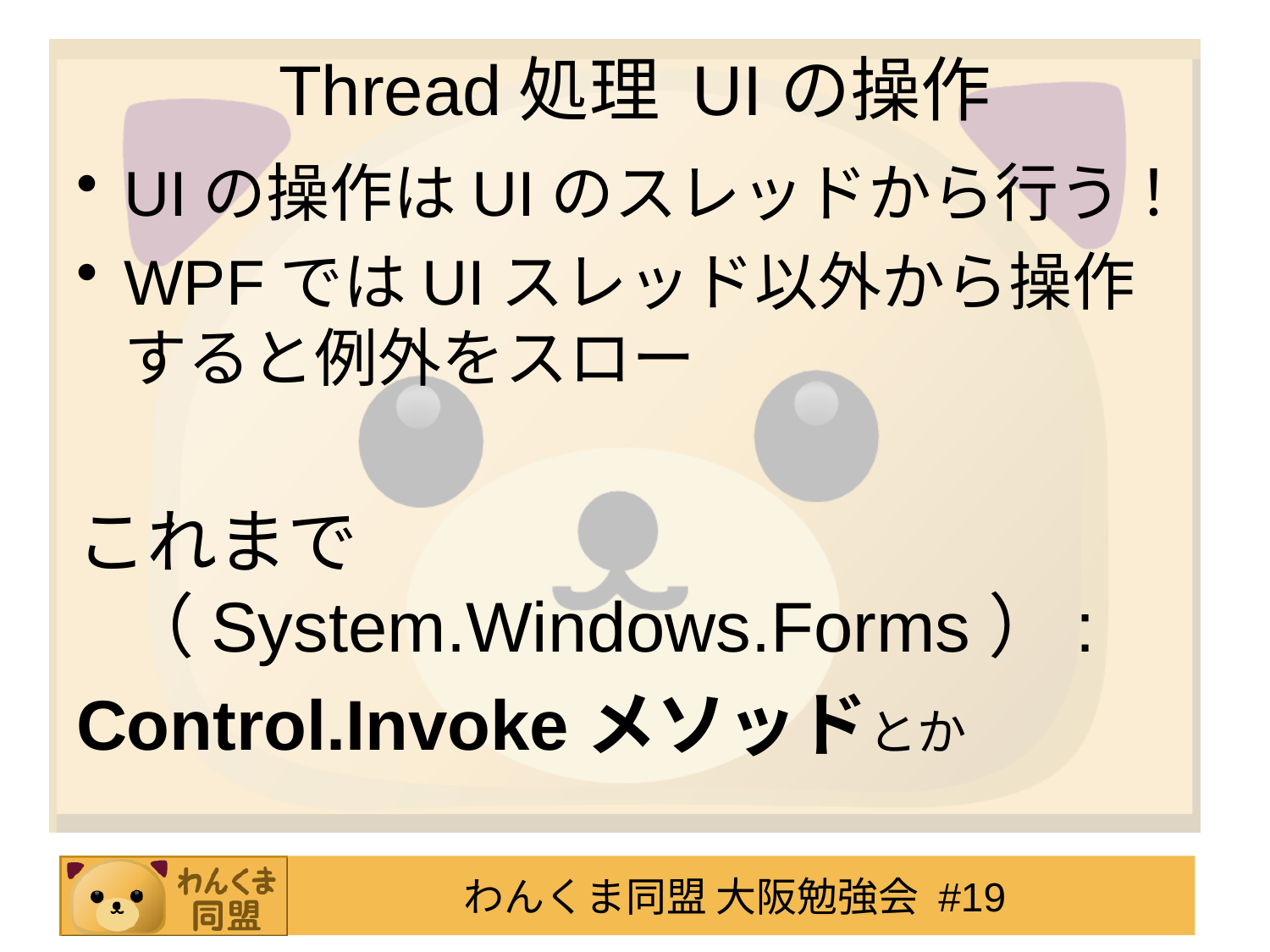

# Thread処理 UIの操作
UIの操作はUIのスレッドから行う！
WPFではUIスレッド以外から操作すると例外をスロー

これまで（System.Windows.Forms）:
Control.Invokeメソッドとか